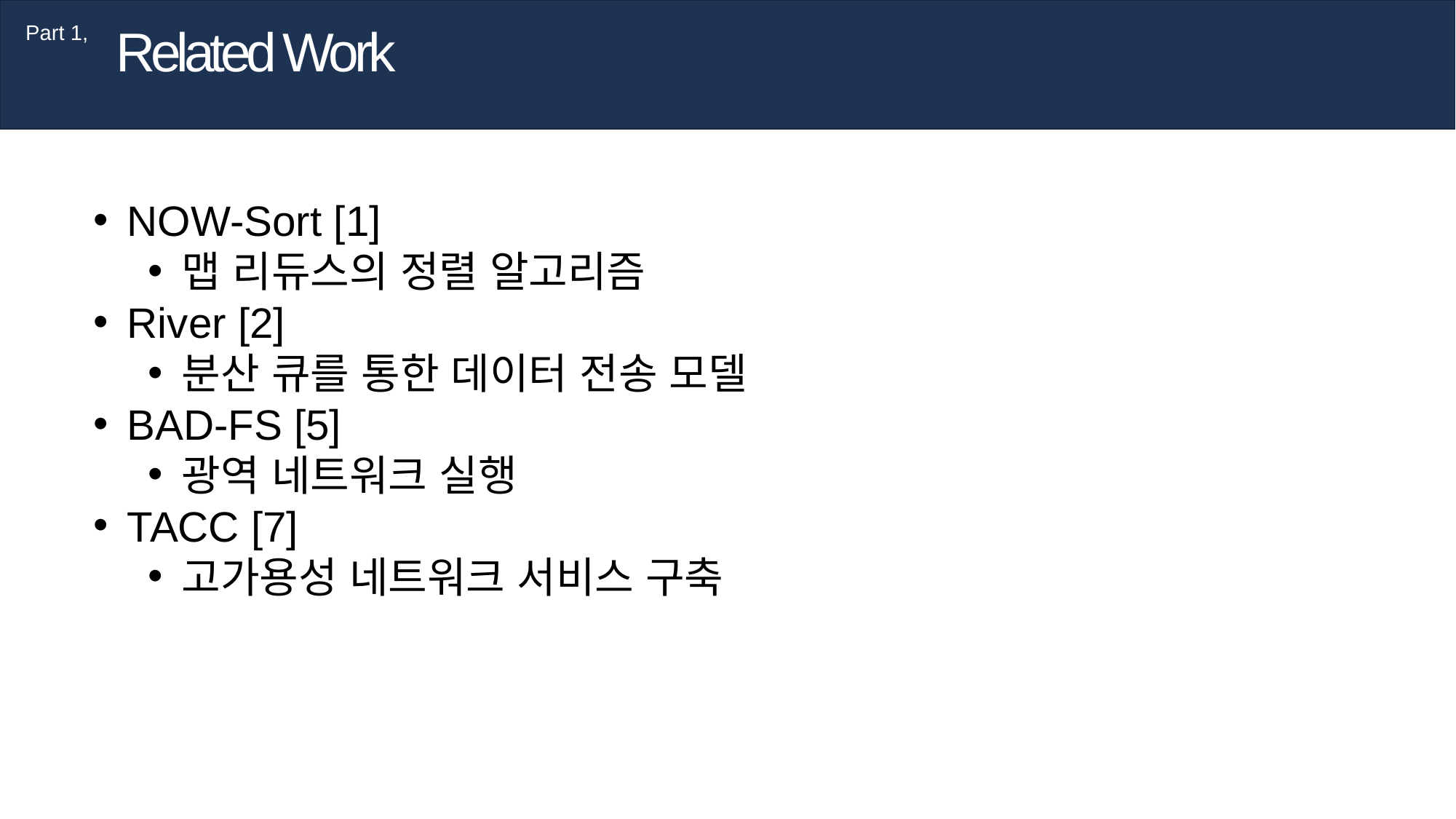

Related Work
Part 1,
NOW-Sort [1]
맵 리듀스의 정렬 알고리즘
River [2]
분산 큐를 통한 데이터 전송 모델
BAD-FS [5]
광역 네트워크 실행
TACC [7]
고가용성 네트워크 서비스 구축